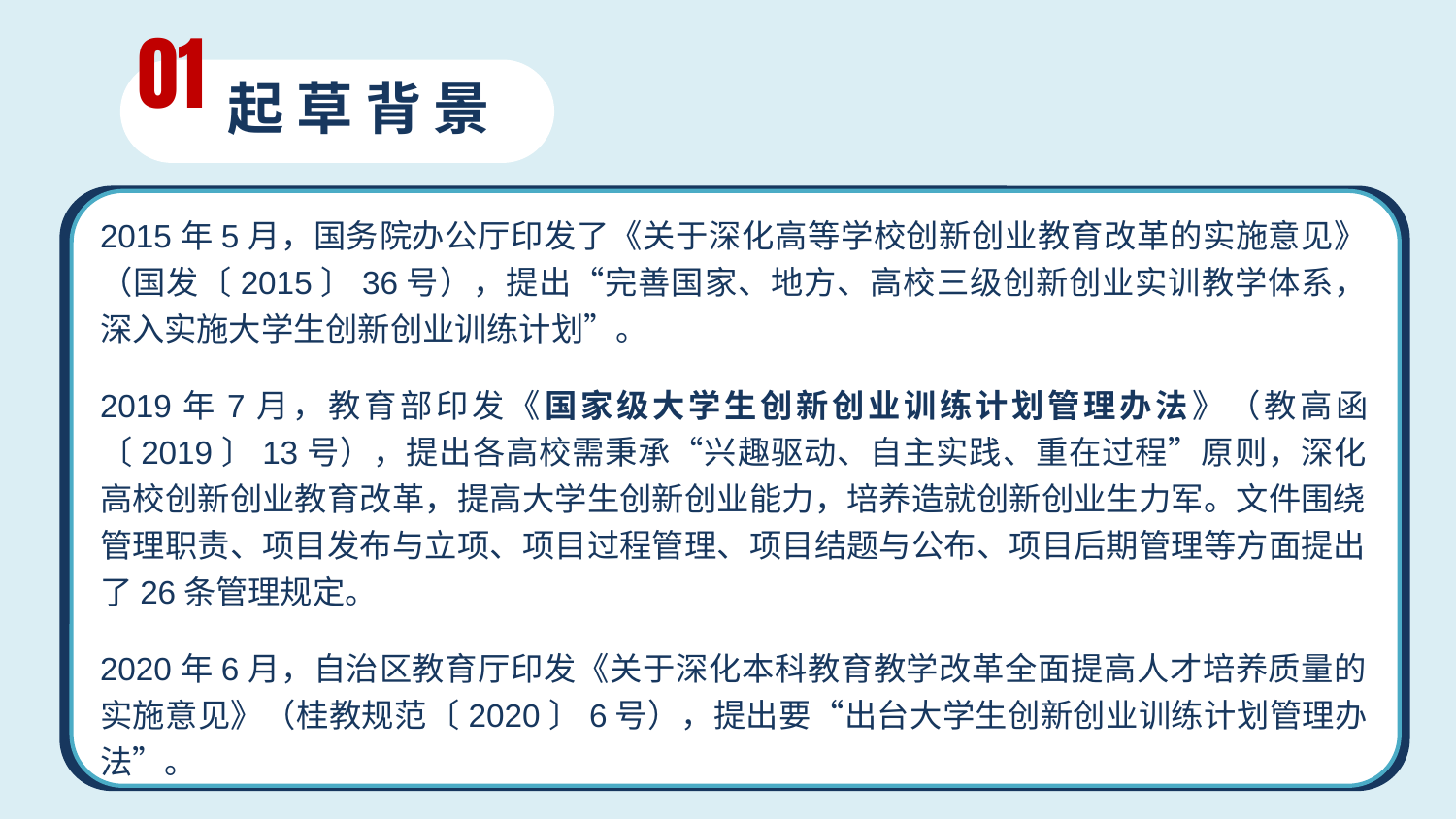

01

起草背景

2015年5月，国务院办公厅印发了《关于深化高等学校创新创业教育改革的实施意见》（国发〔2015〕36号），提出“完善国家、地方、高校三级创新创业实训教学体系，深入实施大学生创新创业训练计划”。
2019年7月，教育部印发《国家级大学生创新创业训练计划管理办法》（教高函〔2019〕13号），提出各高校需秉承“兴趣驱动、自主实践、重在过程”原则，深化高校创新创业教育改革，提高大学生创新创业能力，培养造就创新创业生力军。文件围绕管理职责、项目发布与立项、项目过程管理、项目结题与公布、项目后期管理等方面提出了26条管理规定。
2020年6月，自治区教育厅印发《关于深化本科教育教学改革全面提高人才培养质量的实施意见》（桂教规范〔2020〕6号），提出要“出台大学生创新创业训练计划管理办法”。